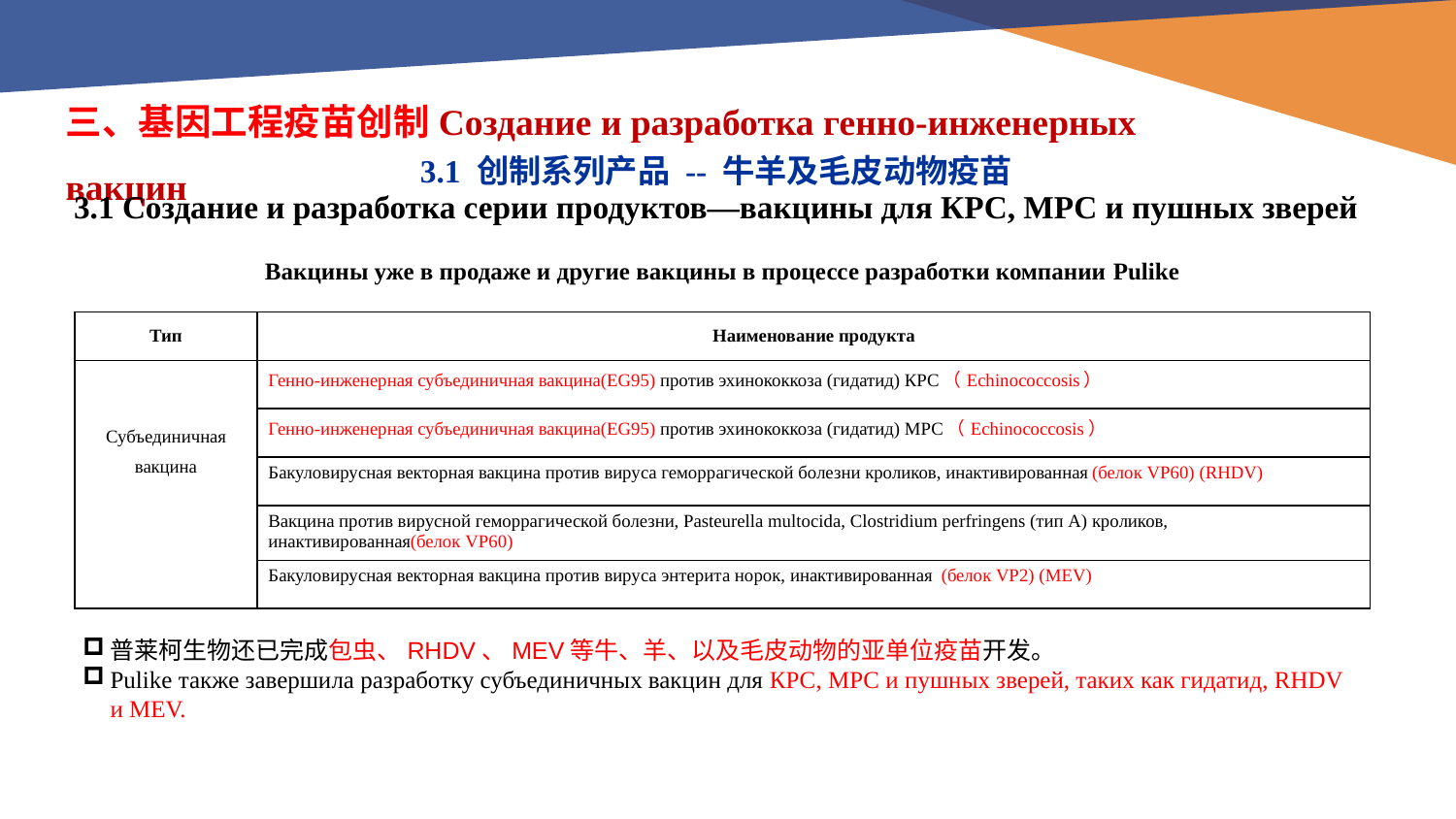

三、基因工程疫苗创制Создание и разработка генно-инженерных вакцин
3.1 创制系列产品 -- 牛羊及毛皮动物疫苗
3.1 Создание и разработка серии продуктов—вакцины для КРС, МРС и пушных зверей
Вакцины уже в продаже и другие вакцины в процессе разработки компании Pulike
| Тип | Наименование продукта |
| --- | --- |
| Субъединичная вакцина | Генно-инженерная субъединичная вакцина(EG95) против эхинококкоза (гидатид) КРС（Echinococcosis） |
|  | Генно-инженерная субъединичная вакцина(EG95) против эхинококкоза (гидатид) МРС（Echinococcosis） |
|  | Бакуловирусная векторная вакцина против вируса геморрагической болезни кроликов, инактивированная (белок VP60) (RHDV) |
|  | Вакцина против вирусной геморрагической болезни, Pasteurella multocida, Clostridium perfringens (тип А) кроликов, инактивированная(белок VP60) |
|  | Бакуловирусная векторная вакцина против вируса энтерита норок, инактивированная (белок VP2) (MEV) |
普莱柯生物还已完成包虫、RHDV、MEV等牛、羊、以及毛皮动物的亚单位疫苗开发。
Pulike также завершила разработку субъединичных вакцин для КРС, МРС и пушных зверей, таких как гидатид, RHDV и MEV.